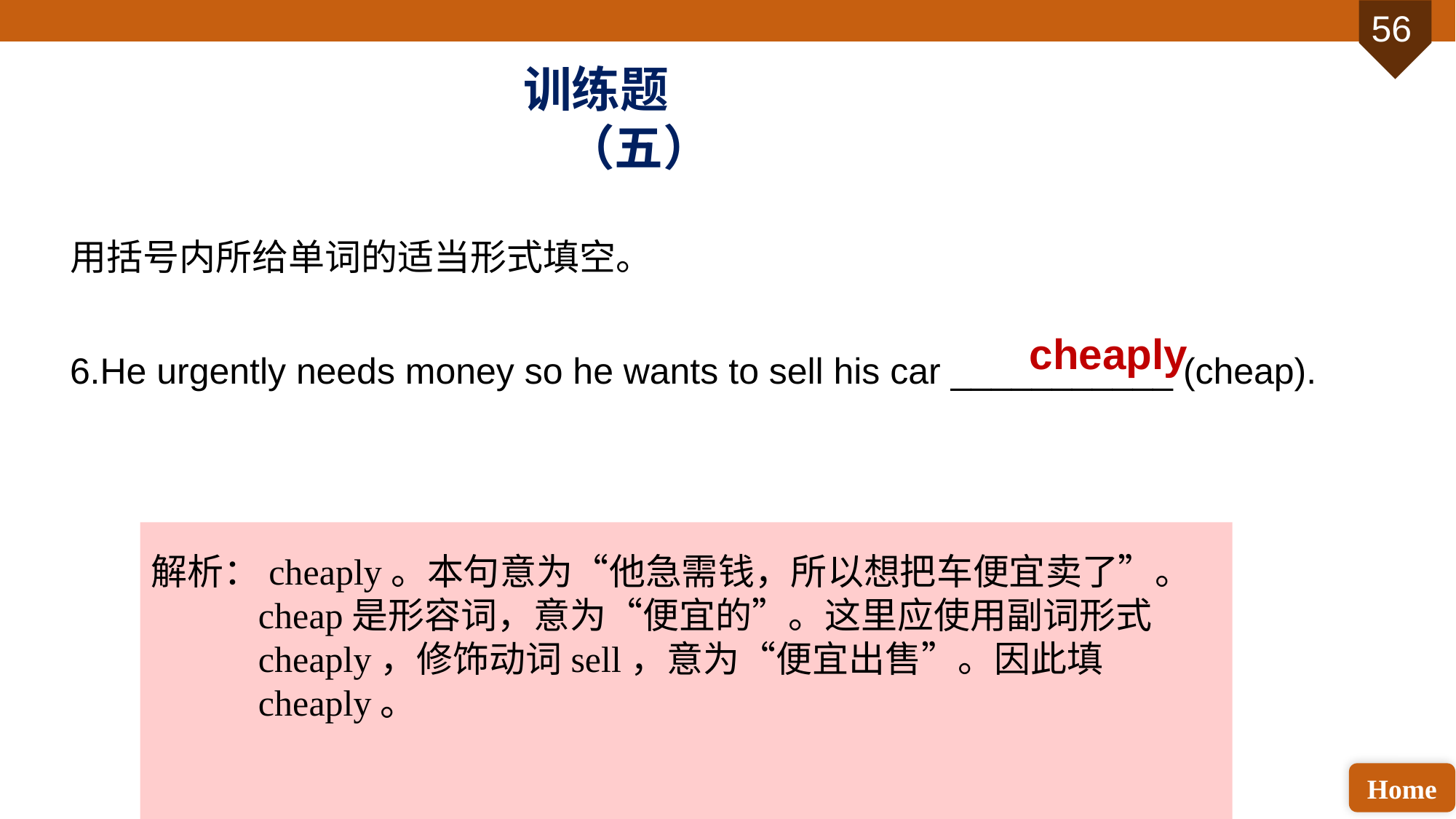

训练题（五）
用括号内所给单词的适当形式填空。

6.He urgently needs money so he wants to sell his car ___________ (cheap).
cheaply

解析：cheaply。本句意为“他急需钱，所以想把车便宜卖了”。cheap是形容词，意为“便宜的”。这里应使用副词形式cheaply，修饰动词sell，意为“便宜出售”。因此填cheaply。